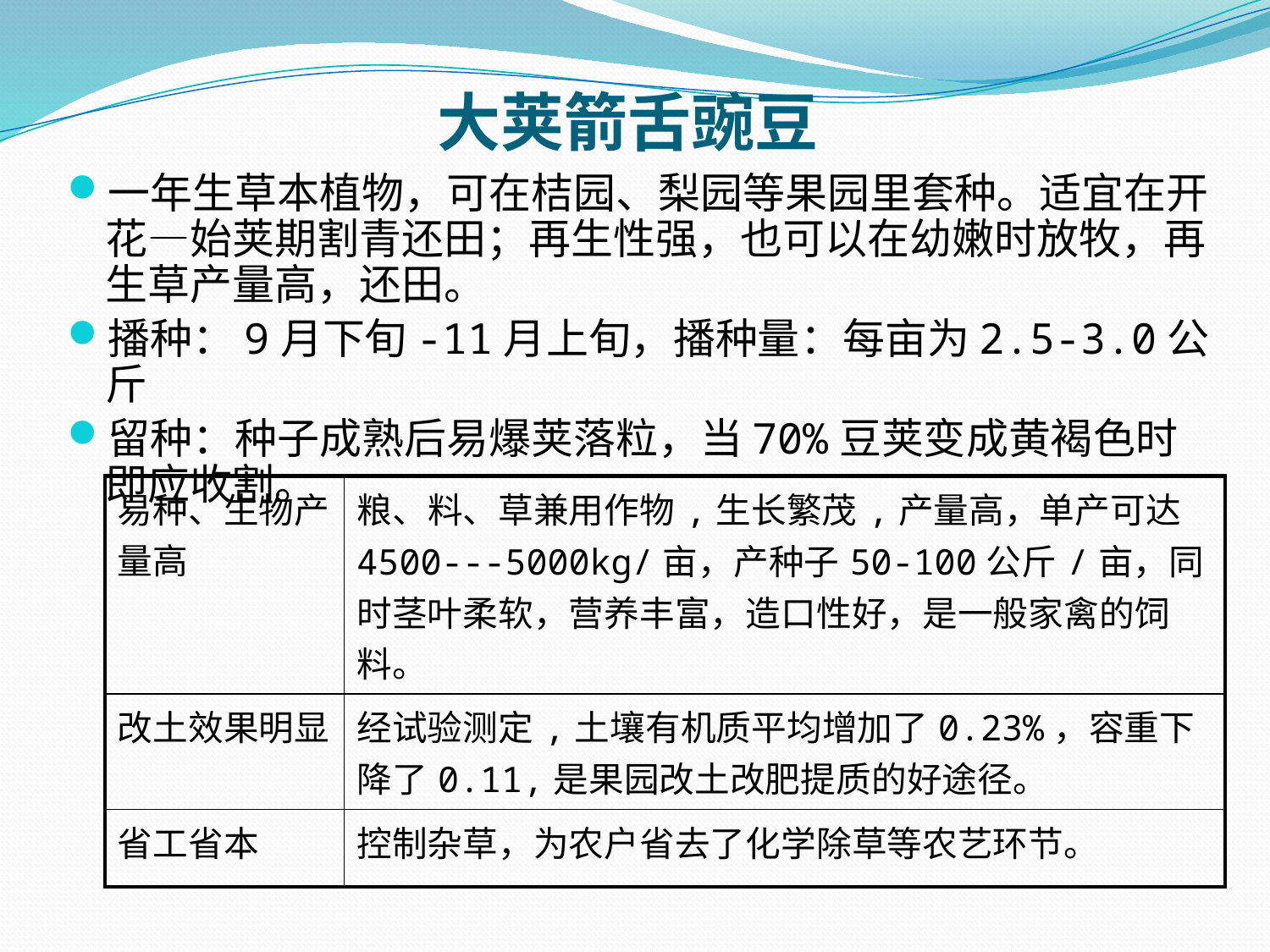

# 大荚箭舌豌豆
一年生草本植物，可在桔园、梨园等果园里套种。适宜在开花—始荚期割青还田；再生性强，也可以在幼嫩时放牧，再生草产量高，还田。
播种：9月下旬-11月上旬，播种量：每亩为2.5-3.0公斤
留种：种子成熟后易爆荚落粒，当70%豆荚变成黄褐色时即应收割。

| 易种、生物产量高 | 粮、料、草兼用作物,生长繁茂,产量高，单产可达4500---5000kg/亩，产种子50-100公斤/亩，同时茎叶柔软，营养丰富，造口性好，是一般家禽的饲料。 |
| --- | --- |
| 改土效果明显 | 经试验测定,土壤有机质平均增加了0.23%，容重下降了0.11,是果园改土改肥提质的好途径。 |
| 省工省本 | 控制杂草，为农户省去了化学除草等农艺环节。 |